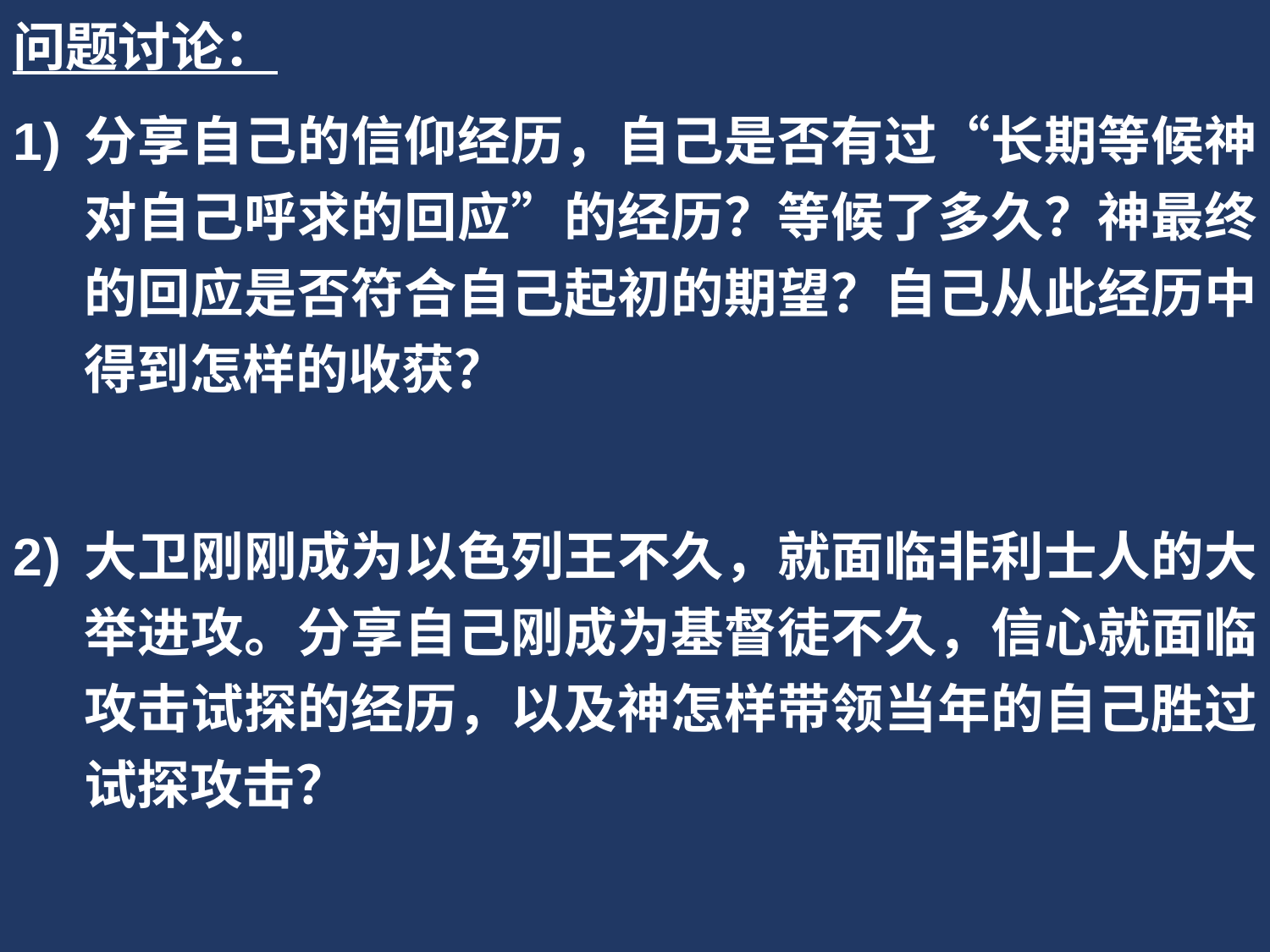

问题讨论：
分享自己的信仰经历，自己是否有过“长期等候神对自己呼求的回应”的经历？等候了多久？神最终的回应是否符合自己起初的期望？自己从此经历中得到怎样的收获？

大卫刚刚成为以色列王不久，就面临非利士人的大举进攻。分享自己刚成为基督徒不久，信心就面临攻击试探的经历，以及神怎样带领当年的自己胜过试探攻击？